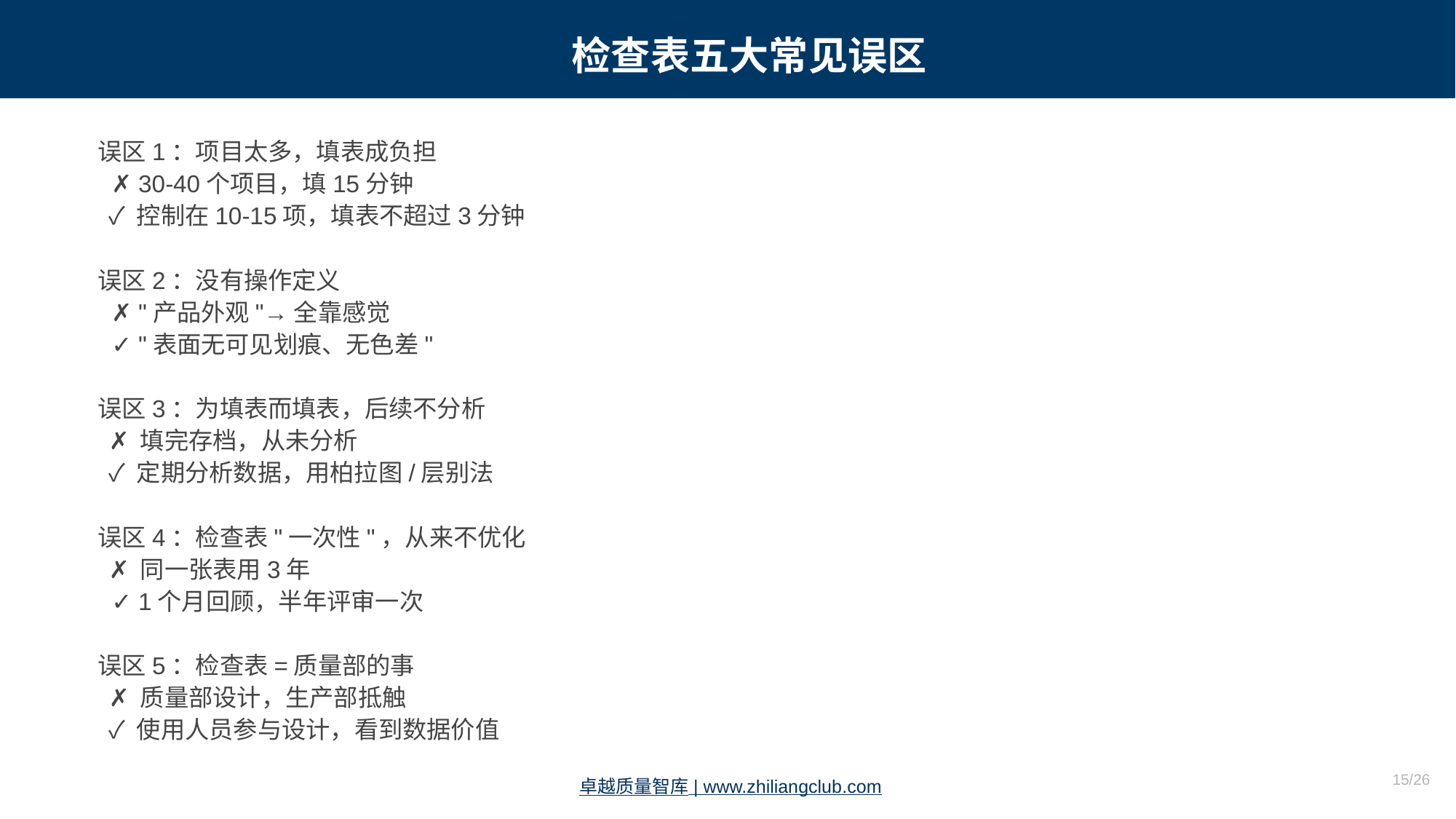

检查表五大常见误区
误区1：项目太多，填表成负担
  ✗ 30-40个项目，填15分钟
  ✓ 控制在10-15项，填表不超过3分钟

误区2：没有操作定义
  ✗ "产品外观"→全靠感觉
  ✓ "表面无可见划痕、无色差"

误区3：为填表而填表，后续不分析
  ✗ 填完存档，从未分析
  ✓ 定期分析数据，用柏拉图/层别法

误区4：检查表"一次性"，从来不优化
  ✗ 同一张表用3年
  ✓ 1个月回顾，半年评审一次

误区5：检查表=质量部的事
  ✗ 质量部设计，生产部抵触
  ✓ 使用人员参与设计，看到数据价值
15/26